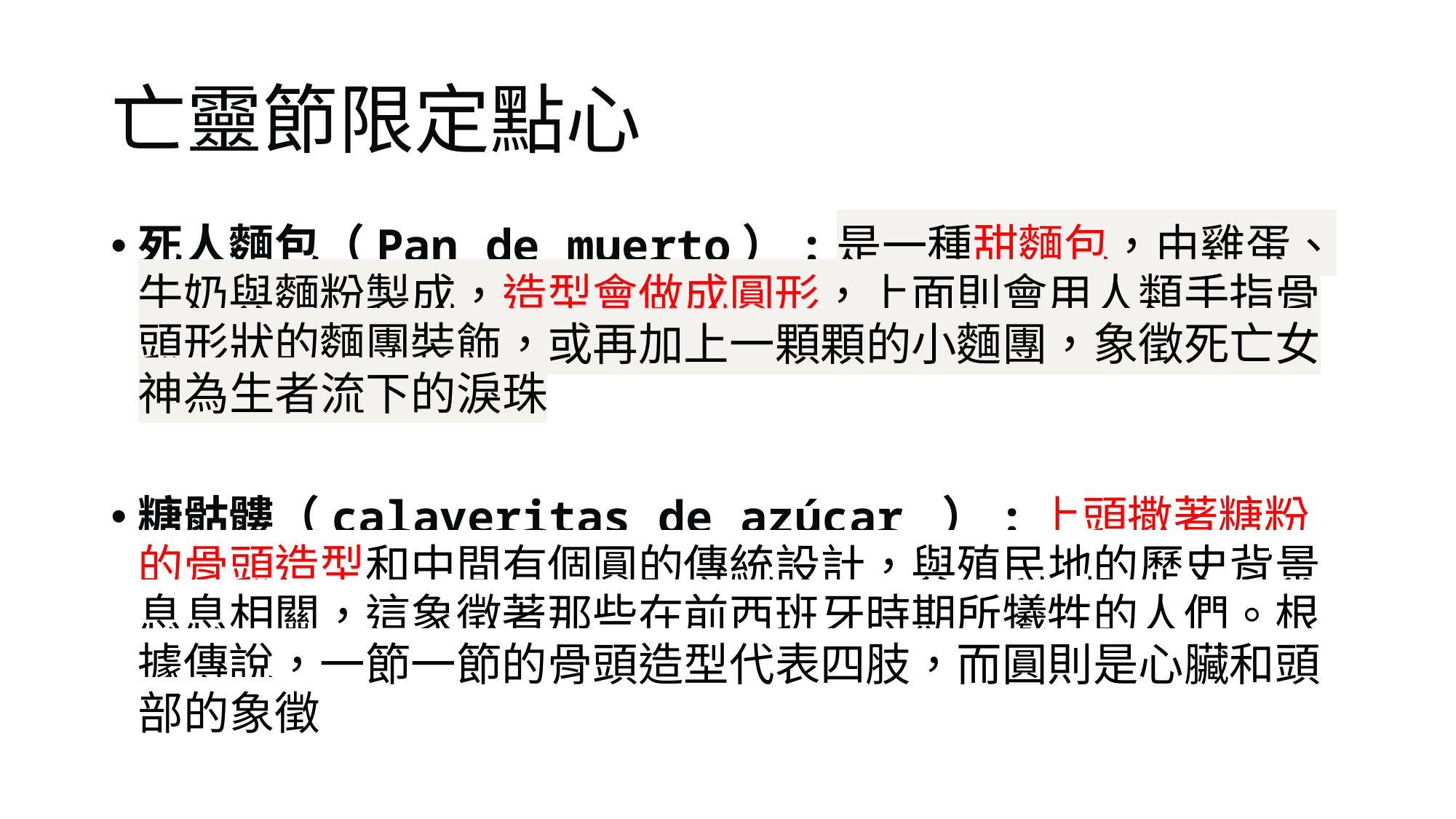

# 亡靈節限定點心
死人麵包（Pan de muerto）:是一種甜麵包，由雞蛋、牛奶與麵粉製成，造型會做成圓形，上面則會用人類手指骨頭形狀的麵團裝飾，或再加上一顆顆的小麵團，象徵死亡女神為生者流下的淚珠

糖骷髏（calaveritas de azúcar ）:上頭撒著糖粉的骨頭造型和中間有個圓的傳統設計，與殖民地的歷史背景息息相關，這象徵著那些在前西班牙時期所犧牲的人們。根據傳說，一節一節的骨頭造型代表四肢，而圓則是心臟和頭部的象徵